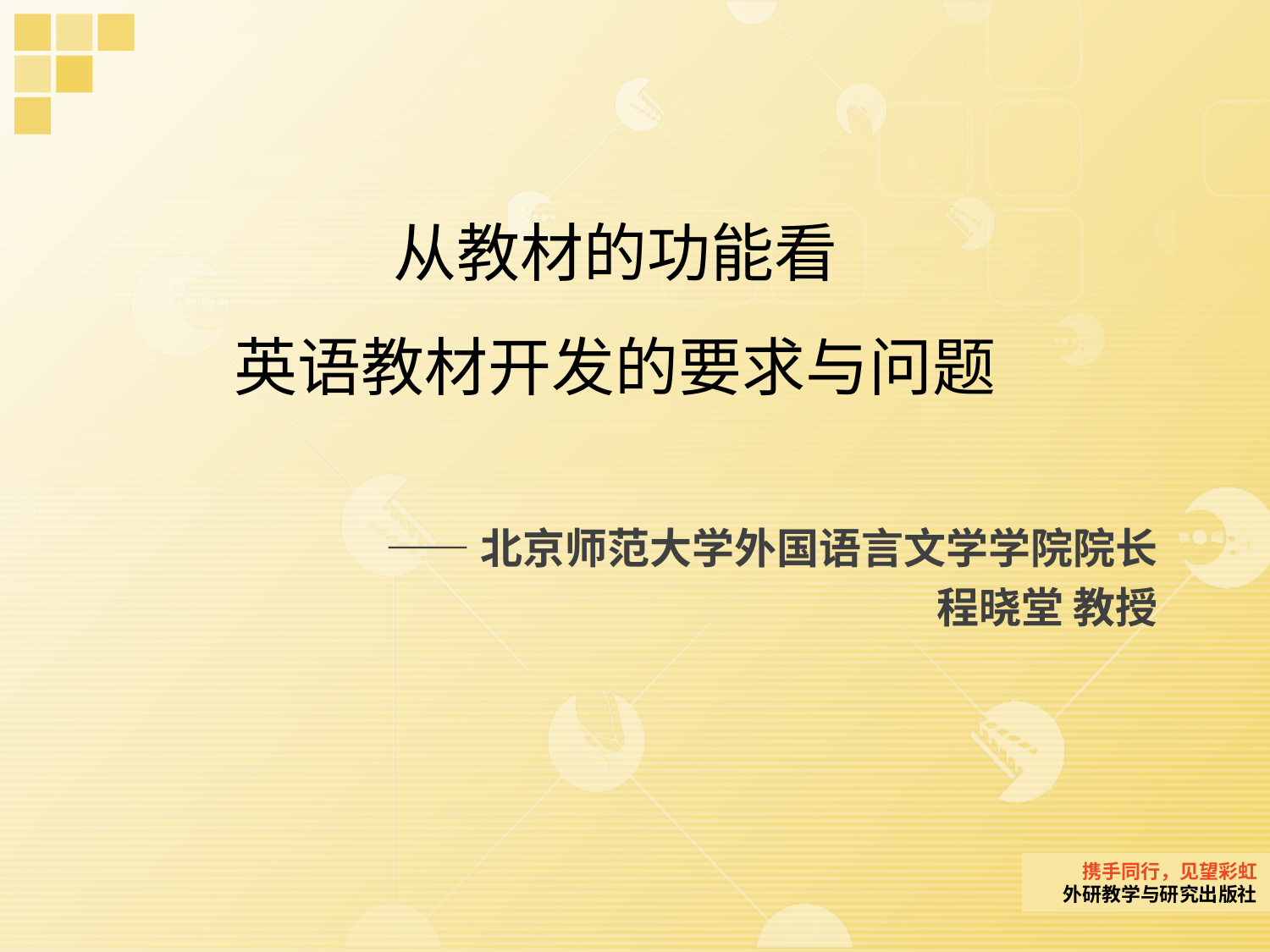

从教材的功能看
英语教材开发的要求与问题
——北京师范大学外国语言文学学院院长
程晓堂 教授